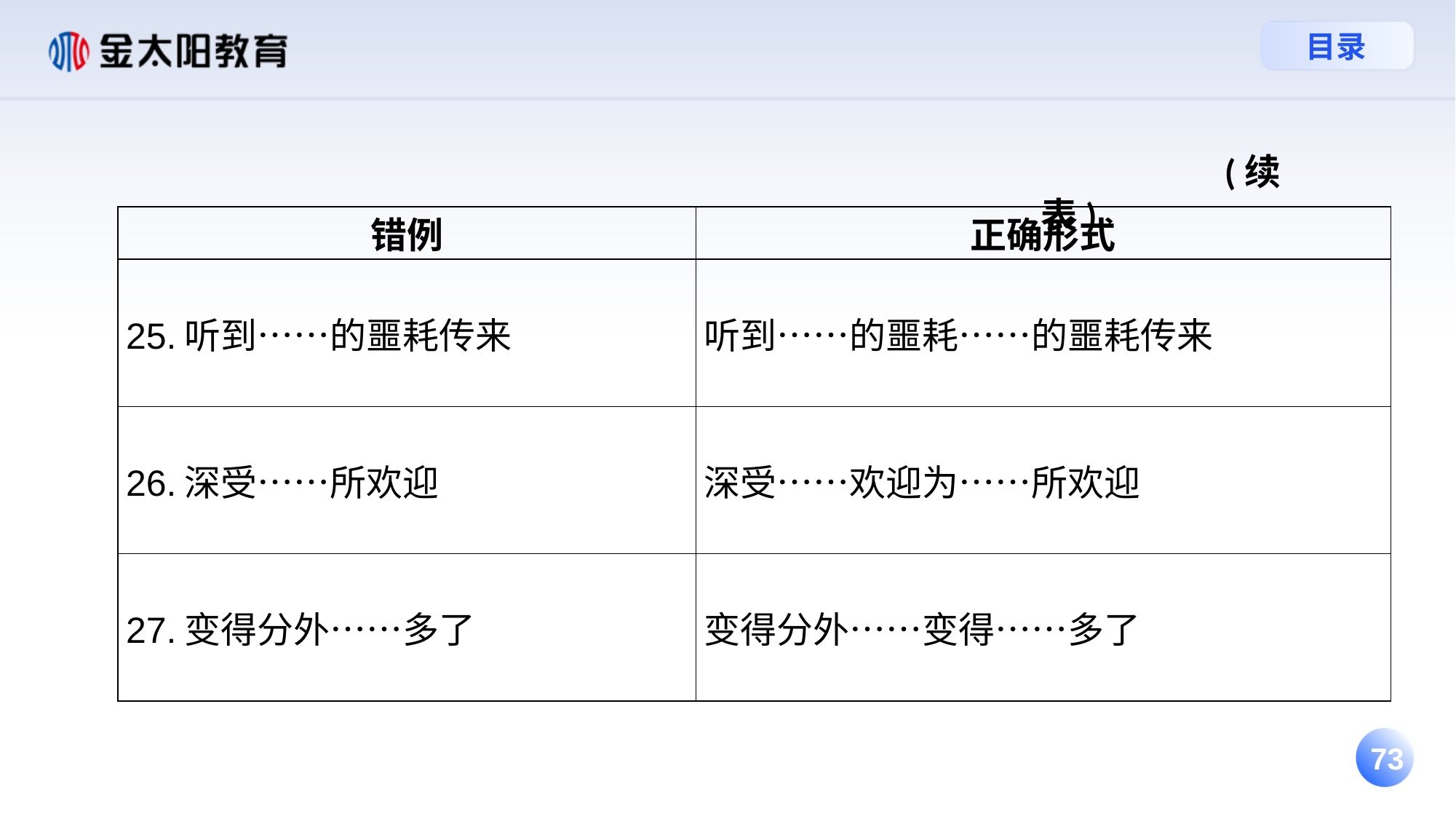

(续表)
| 错例 | 正确形式 |
| --- | --- |
| 25.听到……的噩耗传来 | 听到……的噩耗……的噩耗传来 |
| 26.深受……所欢迎 | 深受……欢迎为……所欢迎 |
| 27.变得分外……多了 | 变得分外……变得……多了 |